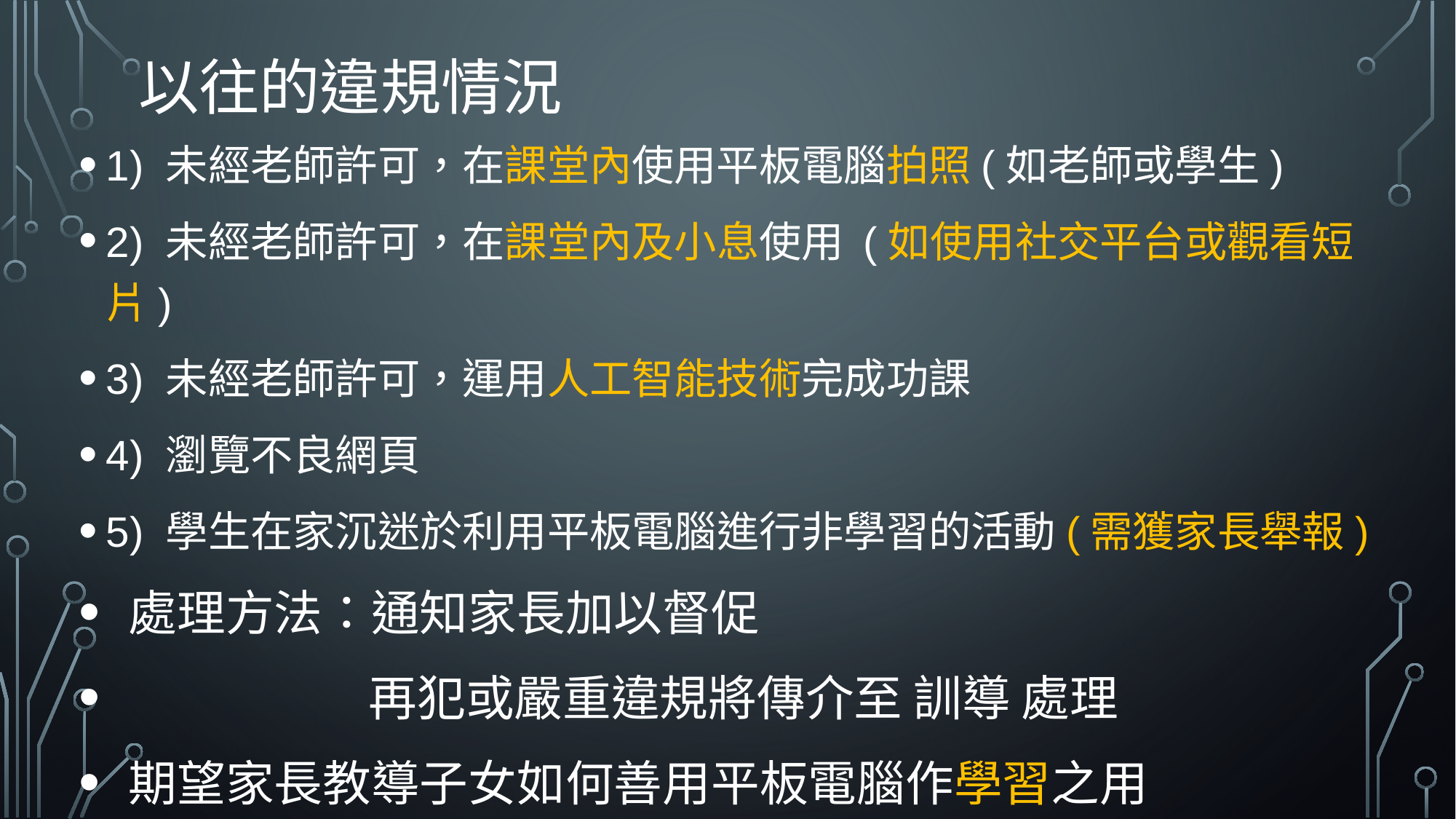

# 以往的違規情況
1) 未經老師許可，在課堂內使用平板電腦拍照(如老師或學生)
2) 未經老師許可，在課堂內及小息使用 (如使用社交平台或觀看短片)
3) 未經老師許可，運用人工智能技術完成功課
4) 瀏覽不良網頁
5) 學生在家沉迷於利用平板電腦進行非學習的活動(需獲家長舉報)
 處理方法：通知家長加以督促
                       再犯或嚴重違規將傳介至 訓導 處理
 期望家長教導子女如何善用平板電腦作學習之用